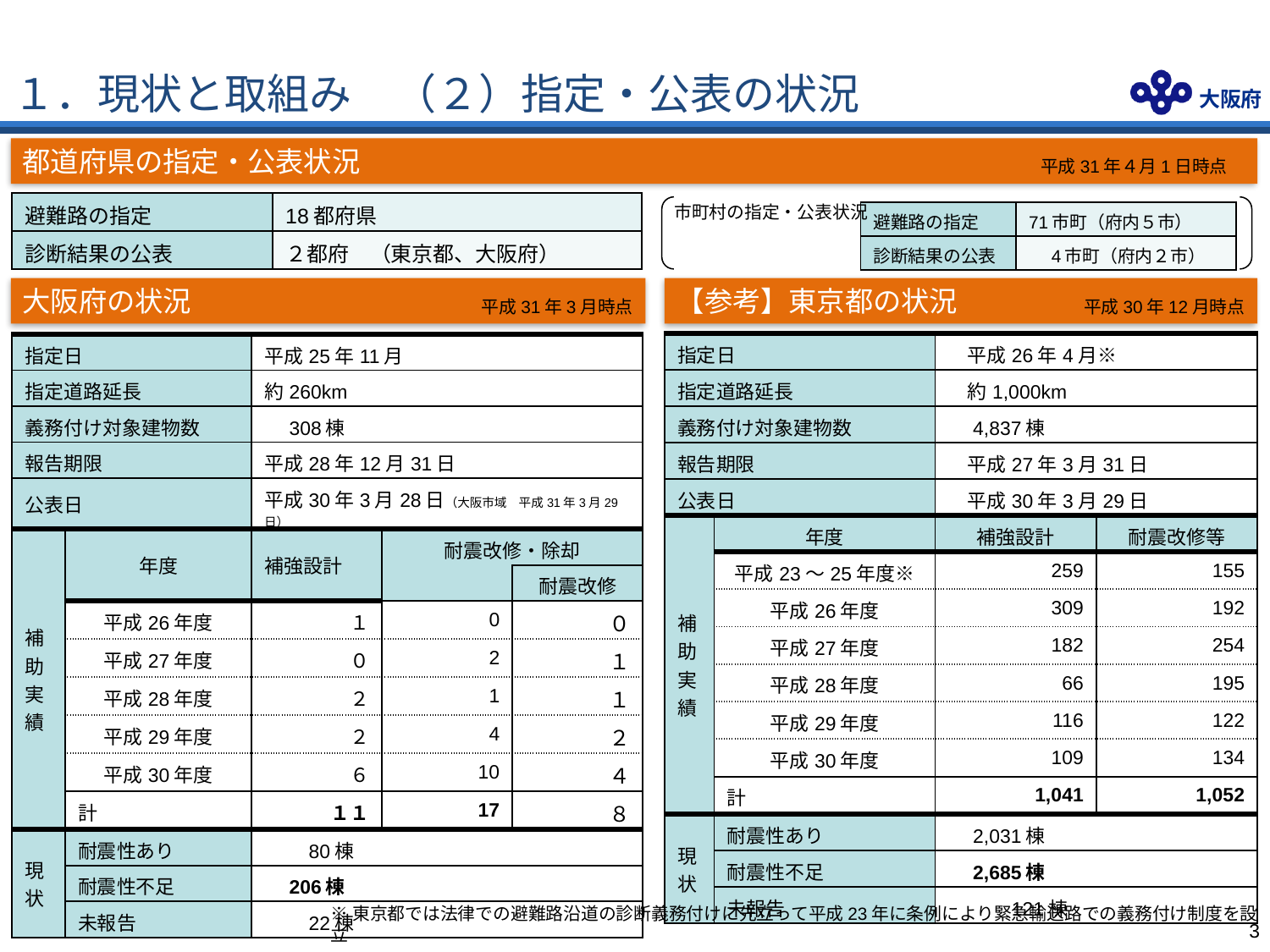

# １．現状と取組み　（２）指定・公表の状況
都道府県の指定・公表状況
平成31年４月1日時点
| 避難路の指定 | 18都府県 |
| --- | --- |
| 診断結果の公表 | ２都府　（東京都、大阪府） |
市町村の指定・公表状況

| 避難路の指定 | 71市町（府内５市） |
| --- | --- |
| 診断結果の公表 | 4市町（府内２市） |
【参考】東京都の状況
大阪府の状況
平成30年12月時点
平成31年3月時点
| 指定日 |  | 平成26年4月※ |  |
| --- | --- | --- | --- |
| 指定道路延長 |  | 約1,000km |  |
| 義務付け対象建物数 |  | 4,837棟 |  |
| 報告期限 |  | 平成27年3月31日 |  |
| 公表日 |  | 平成30年3月29日 |  |
| 補助実績 | 年度 | 補強設計 | 耐震改修等 |
|  | 平成23～25年度※ | 259 | 155 |
|  | 平成26年度 | 309 | 192 |
|  | 平成27年度 | 182 | 254 |
|  | 平成28年度 | 66 | 195 |
|  | 平成29年度 | 116 | 122 |
|  | 平成30年度 | 109 | 134 |
|  | 計 | 1,041 | 1,052 |
| 現状 | 耐震性あり | 2,031棟 |  |
|  | 耐震性不足 | 2,685棟 |  |
|  | 未報告 | 121棟 |  |
| 指定日 |  | 平成25年11月 |  |  |
| --- | --- | --- | --- | --- |
| 指定道路延長 |  | 約260km |  |  |
| 義務付け対象建物数 |  | 308棟 |  |  |
| 報告期限 |  | 平成28年12月31日 |  |  |
| 公表日 |  | 平成30年3月28日（大阪市域　平成31年3月29日） |  |  |
| 補助実績 | 年度 | 補強設計 | 耐震改修・除却 |  |
|  |  |  |  | 耐震改修 |
|  | 平成26年度 | １ | 0 | ０ |
|  | 平成27年度 | ０ | 2 | １ |
|  | 平成28年度 | ２ | 1 | １ |
|  | 平成29年度 | ２ | 4 | ２ |
|  | 平成30年度 | ６ | 10 | ４ |
|  | 計 | １１ | 17 | ８ |
| 現状 | 耐震性あり | 80棟 |  |  |
|  | 耐震性不足 | 206棟 |  |  |
|  | 未報告 | 22棟 |  |  |
3
※東京都では法律での避難路沿道の診断義務付けに先立って平成23年に条例により緊急輸送路での義務付け制度を設立